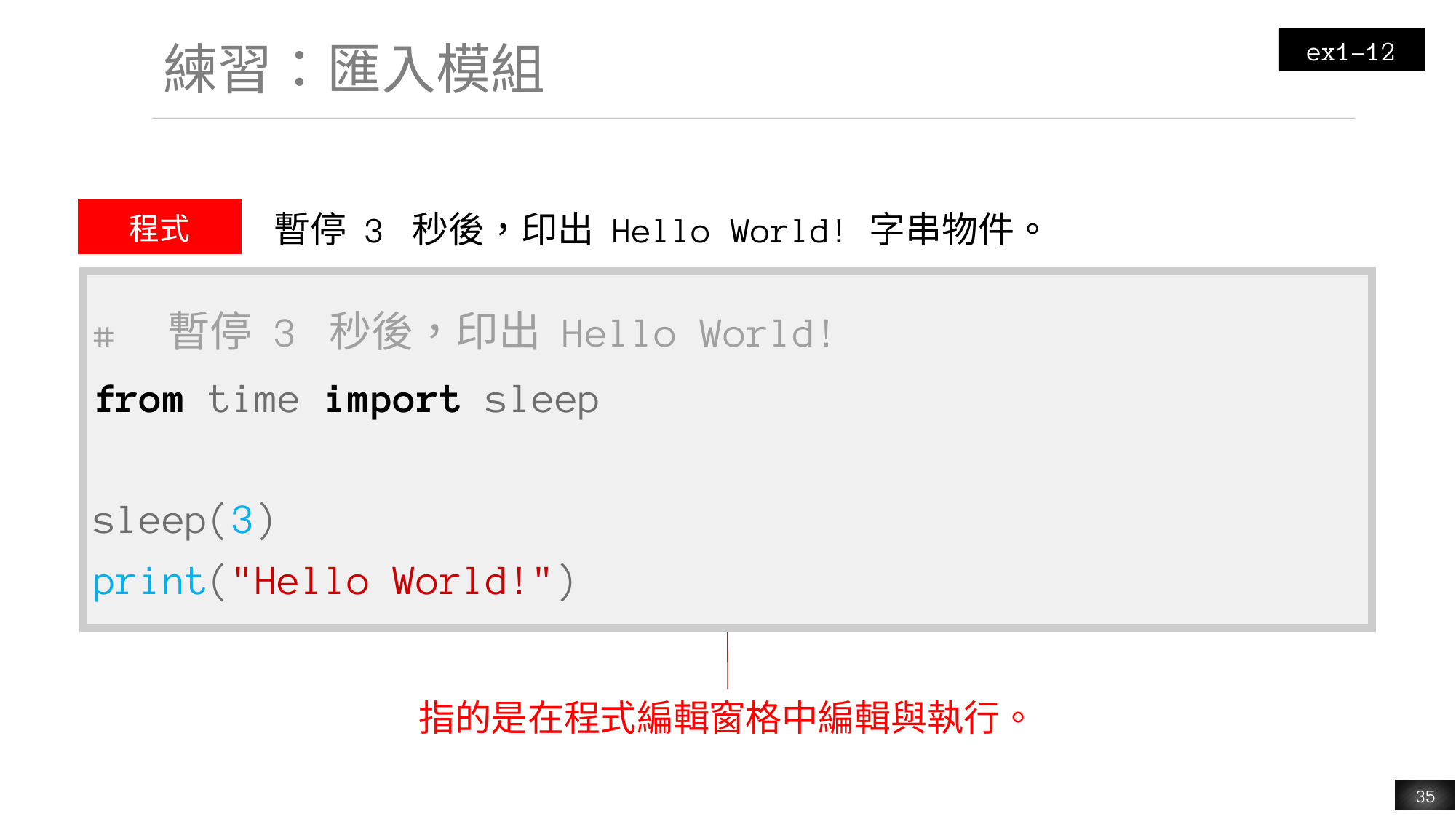

ex1-12
# 練習：匯入模組
| 程式 | 暫停 3 秒後，印出 Hello World! 字串物件。 |
| --- | --- |
| #　暫停 3 秒後，印出 Hello World! from time import sleep sleep(3) print("Hello World!") |
| --- |
指的是在程式編輯窗格中編輯與執行。